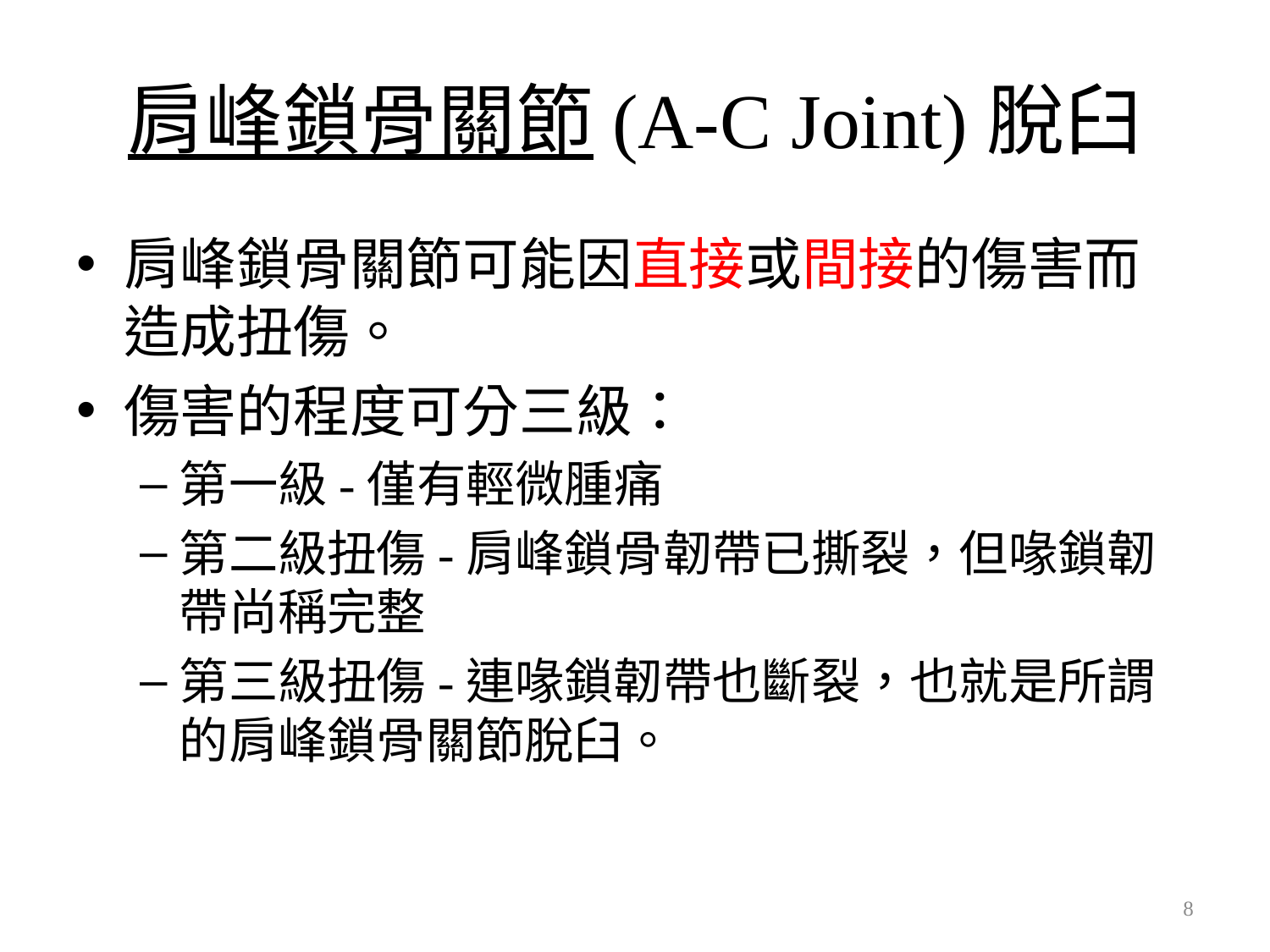

# 肩峰鎖骨關節(A-C Joint)脫臼
肩峰鎖骨關節可能因直接或間接的傷害而造成扭傷。
傷害的程度可分三級：
第一級-僅有輕微腫痛
第二級扭傷-肩峰鎖骨韌帶已撕裂，但喙鎖韌帶尚稱完整
第三級扭傷-連喙鎖韌帶也斷裂，也就是所謂的肩峰鎖骨關節脫臼。
8